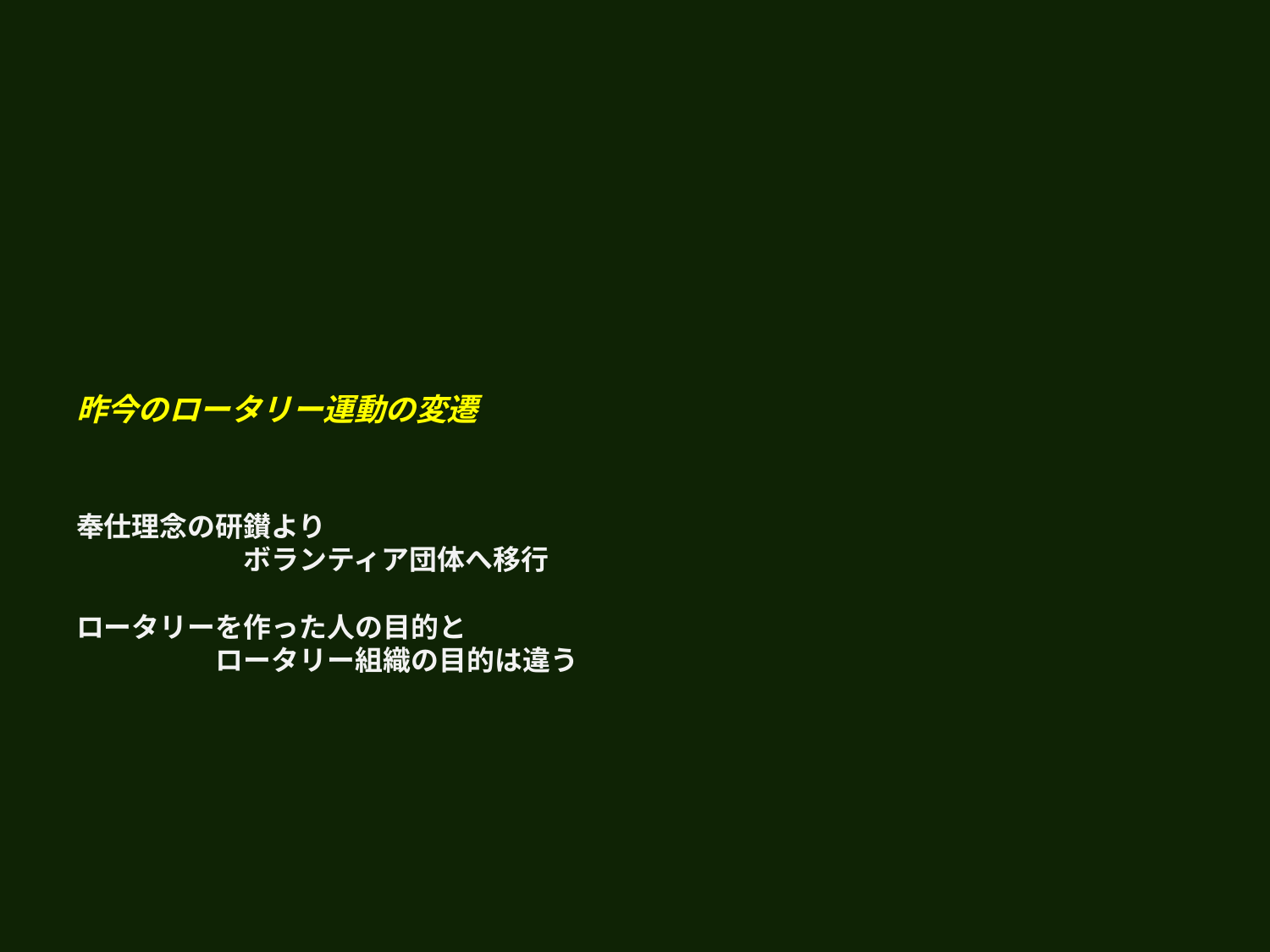

# 昨今のロータリー運動の変遷 奉仕理念の研鑚より 　　　　　　ボランティア団体へ移行 ロータリーを作った人の目的と 　　　　　ロータリー組織の目的は違う